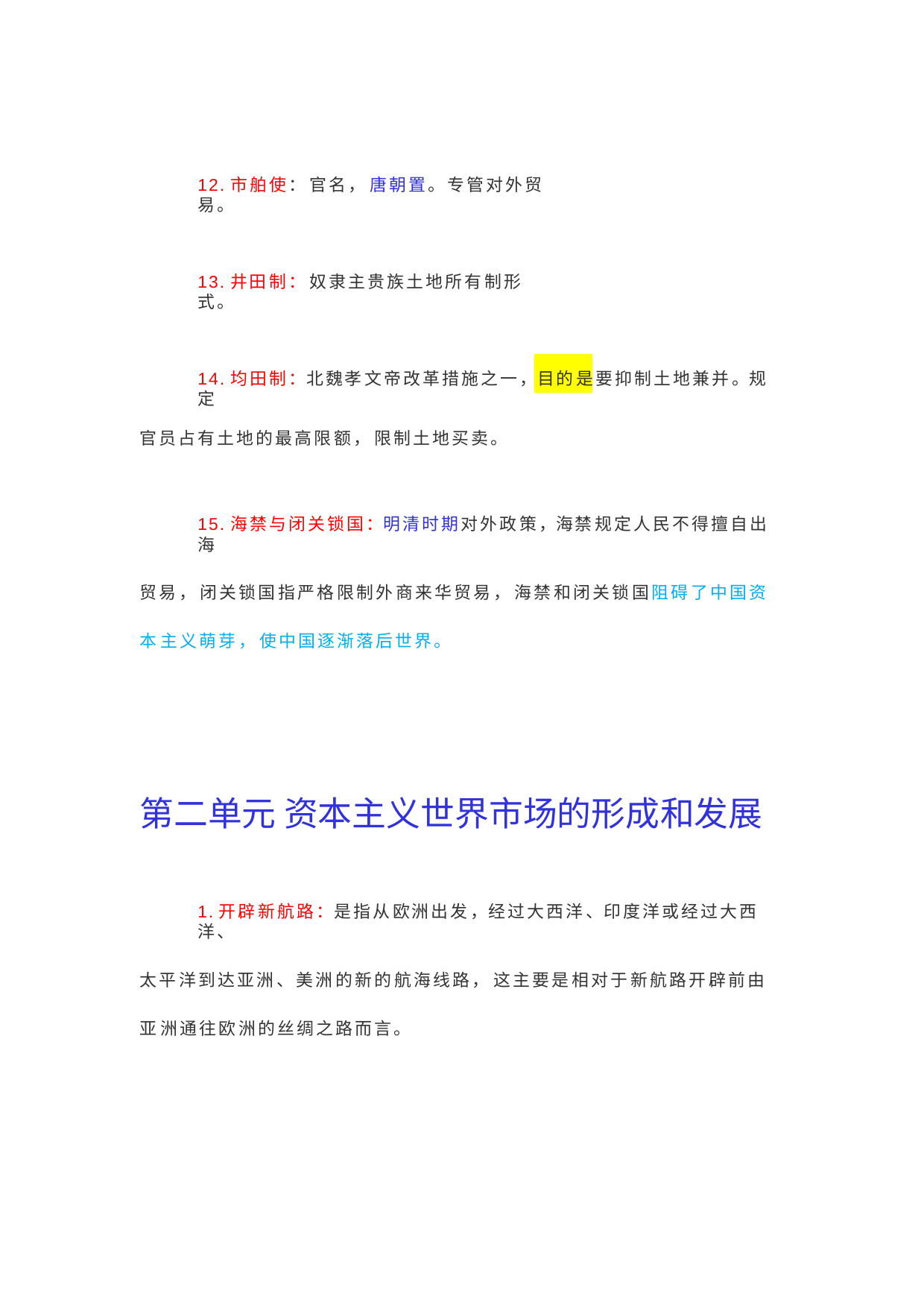

12.市舶使： 官名， 唐朝置。专管对外贸易。
13.井田制： 奴隶主贵族土地所有制形式。

14.均田制：北魏孝文帝改革措施之一，目的是要抑制土地兼并。规定

官员占有土地的最高限额， 限制土地买卖。
15.海禁与闭关锁国：明清时期对外政策，海禁规定人民不得擅自出海
贸易， 闭关锁国指严格限制外商来华贸易， 海禁和闭关锁国阻碍了中国资本 主义萌芽， 使中国逐渐落后世界。
第二单元 资本主义世界市场的形成和发展
1.开辟新航路：是指从欧洲出发，经过大西洋、印度洋或经过大西洋、
太平洋到达亚洲、美洲的新的航海线路， 这主要是相对于新航路开辟前由亚 洲通往欧洲的丝绸之路而言。